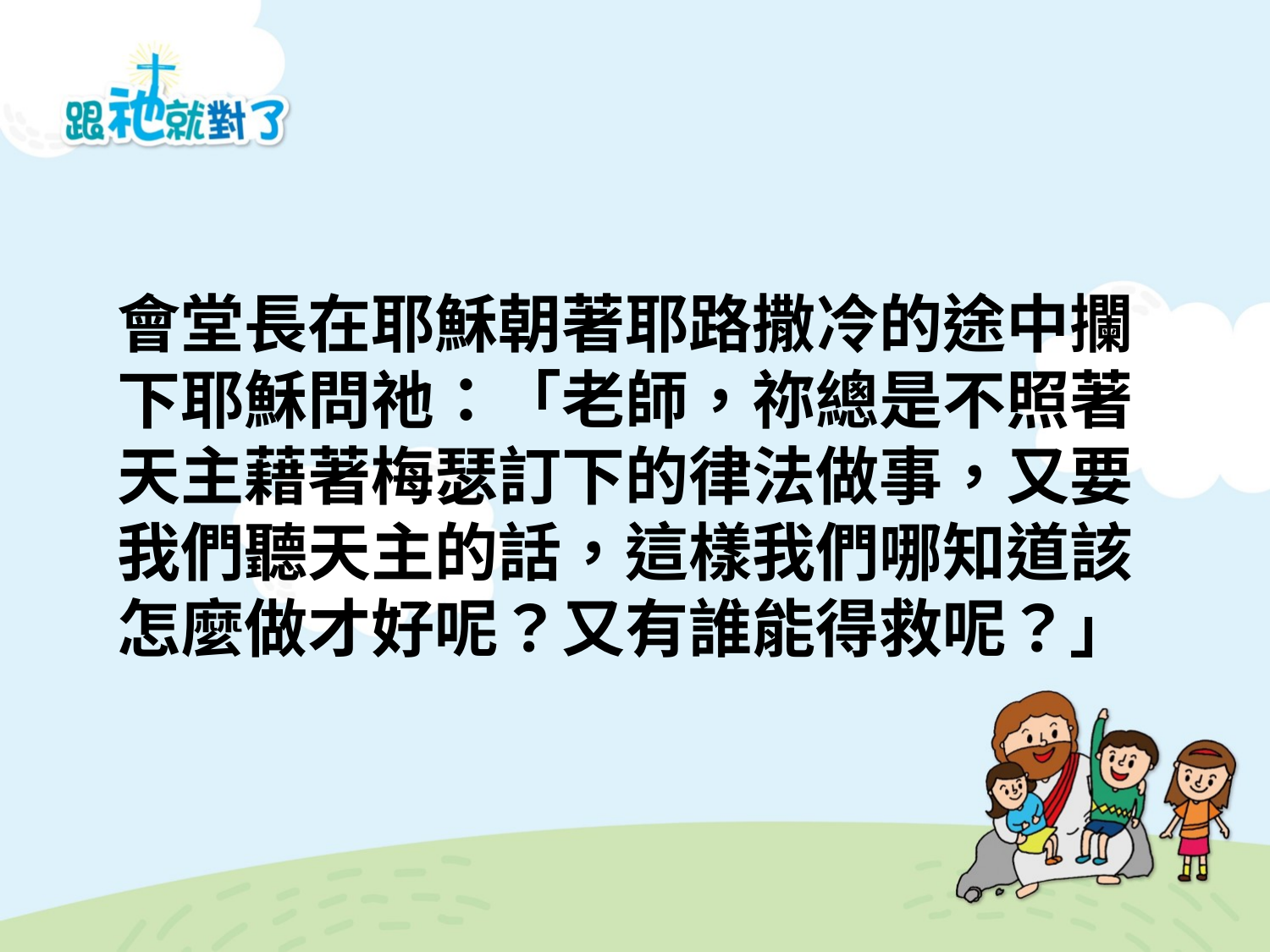

會堂長在耶穌朝著耶路撒冷的途中攔下耶穌問祂：「老師，祢總是不照著天主藉著梅瑟訂下的律法做事，又要我們聽天主的話，這樣我們哪知道該怎麼做才好呢？又有誰能得救呢？」